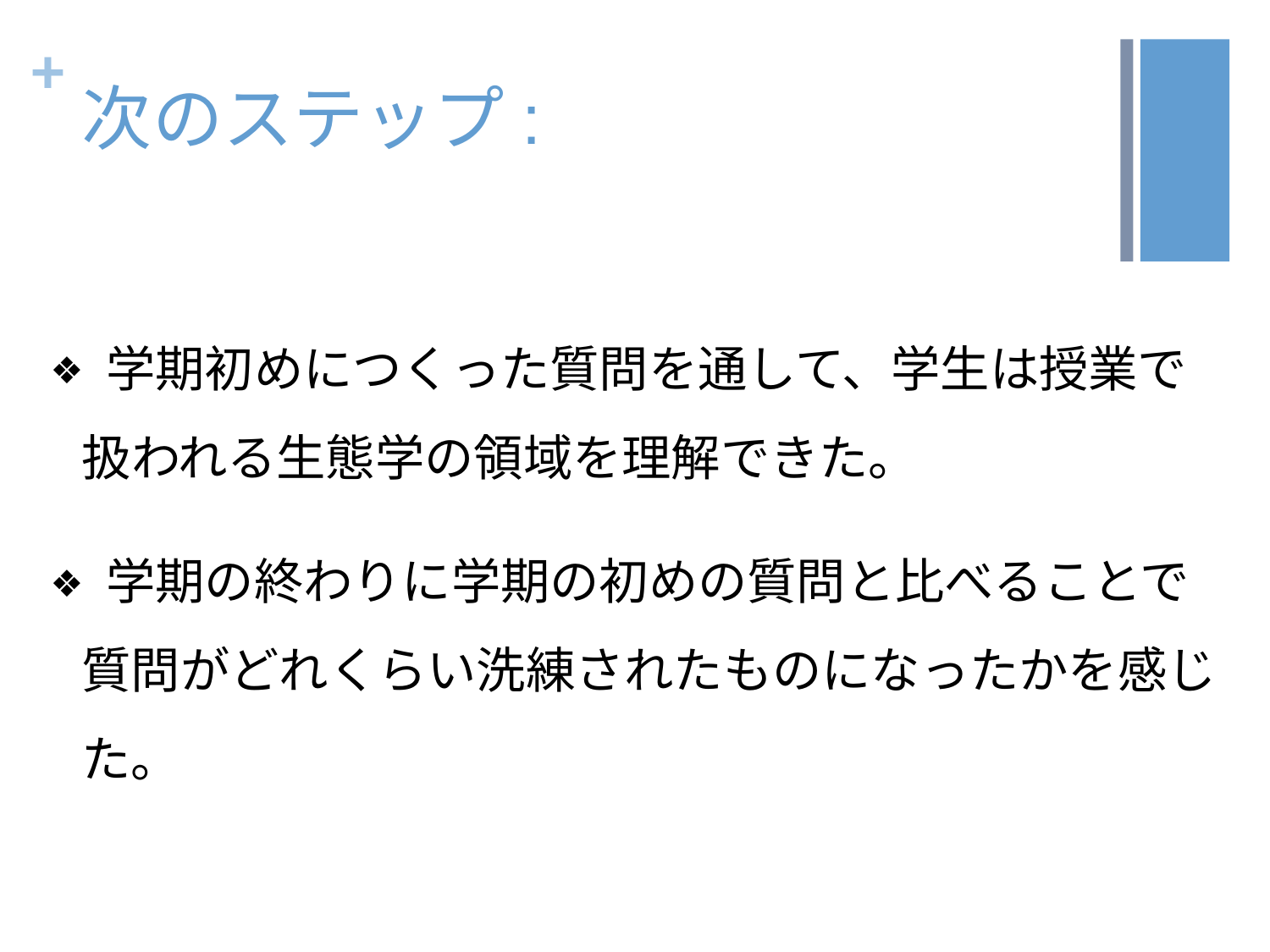

# 次のステップ:
 学期初めにつくった質問を通して、学生は授業で扱われる生態学の領域を理解できた。
 学期の終わりに学期の初めの質問と比べることで質問がどれくらい洗練されたものになったかを感じた。